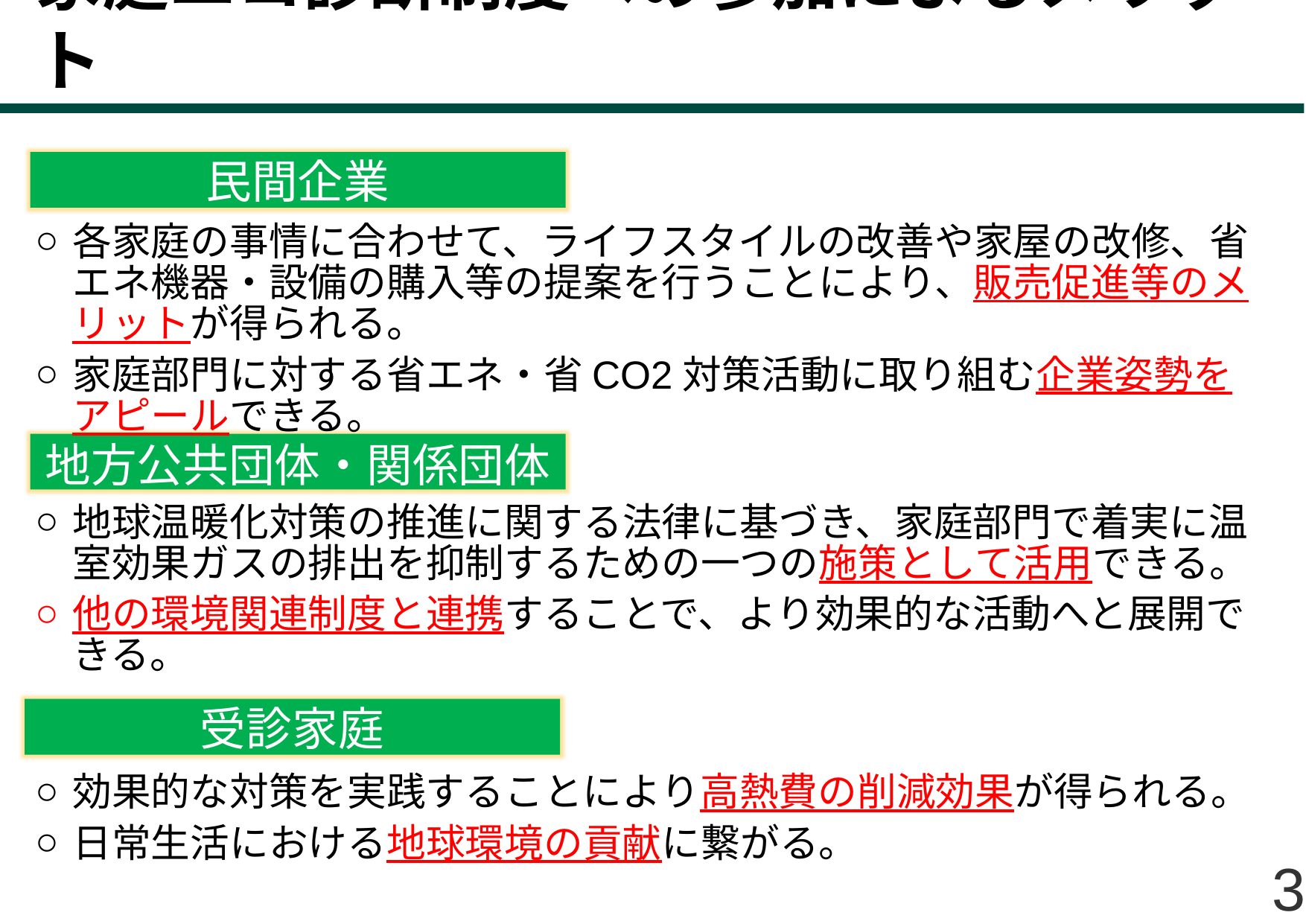

# 家庭エコ診断制度への参加によるメリット
民間企業
各家庭の事情に合わせて、ライフスタイルの改善や家屋の改修、省エネ機器・設備の購入等の提案を行うことにより、販売促進等のメリットが得られる。
家庭部門に対する省エネ・省CO2対策活動に取り組む企業姿勢をアピールできる。
地方公共団体・関係団体
地球温暖化対策の推進に関する法律に基づき、家庭部門で着実に温室効果ガスの排出を抑制するための一つの施策として活用できる。
他の環境関連制度と連携することで、より効果的な活動へと展開できる。
受診家庭
効果的な対策を実践することにより高熱費の削減効果が得られる。
日常生活における地球環境の貢献に繋がる。